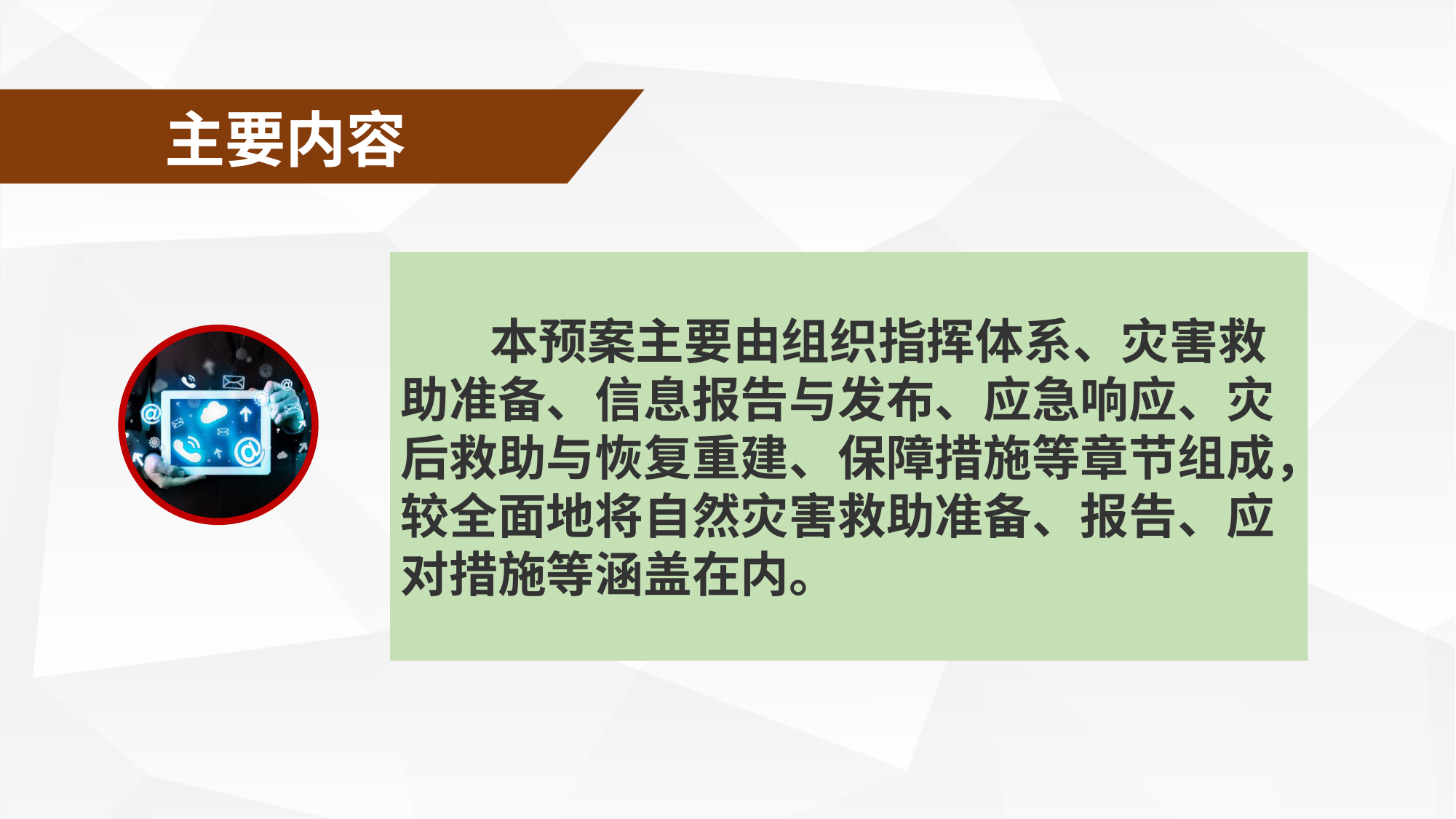

主要内容
       本预案主要由组织指挥体系、灾害救助准备、信息报告与发布、应急响应、灾后救助与恢复重建、保障措施等章节组成，较全面地将自然灾害救助准备、报告、应对措施等涵盖在内。